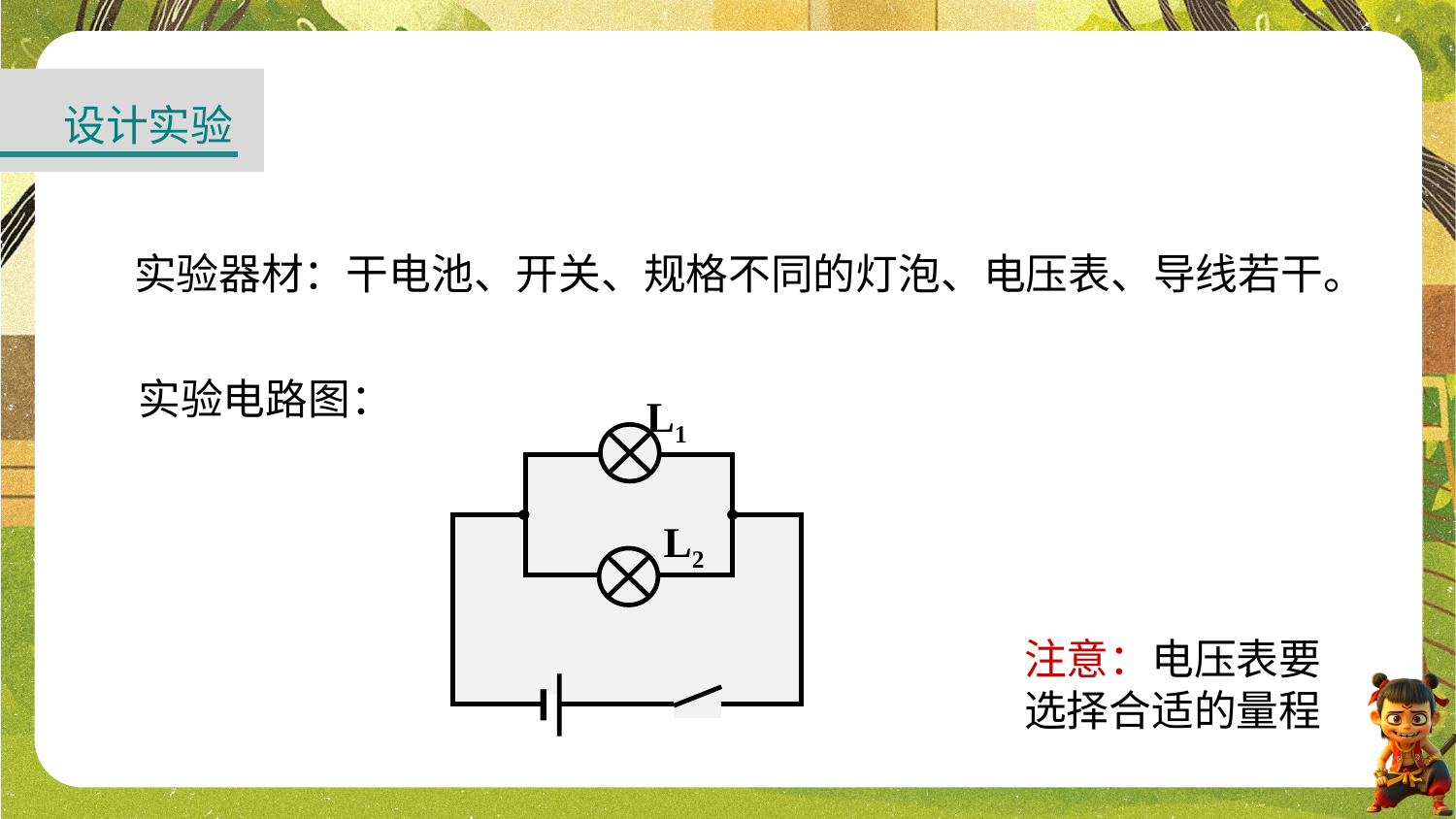

设计实验
实验器材：干电池、开关、规格不同的灯泡、电压表、导线若干。
实验电路图：
L1

L2

注意：电压表要选择合适的量程